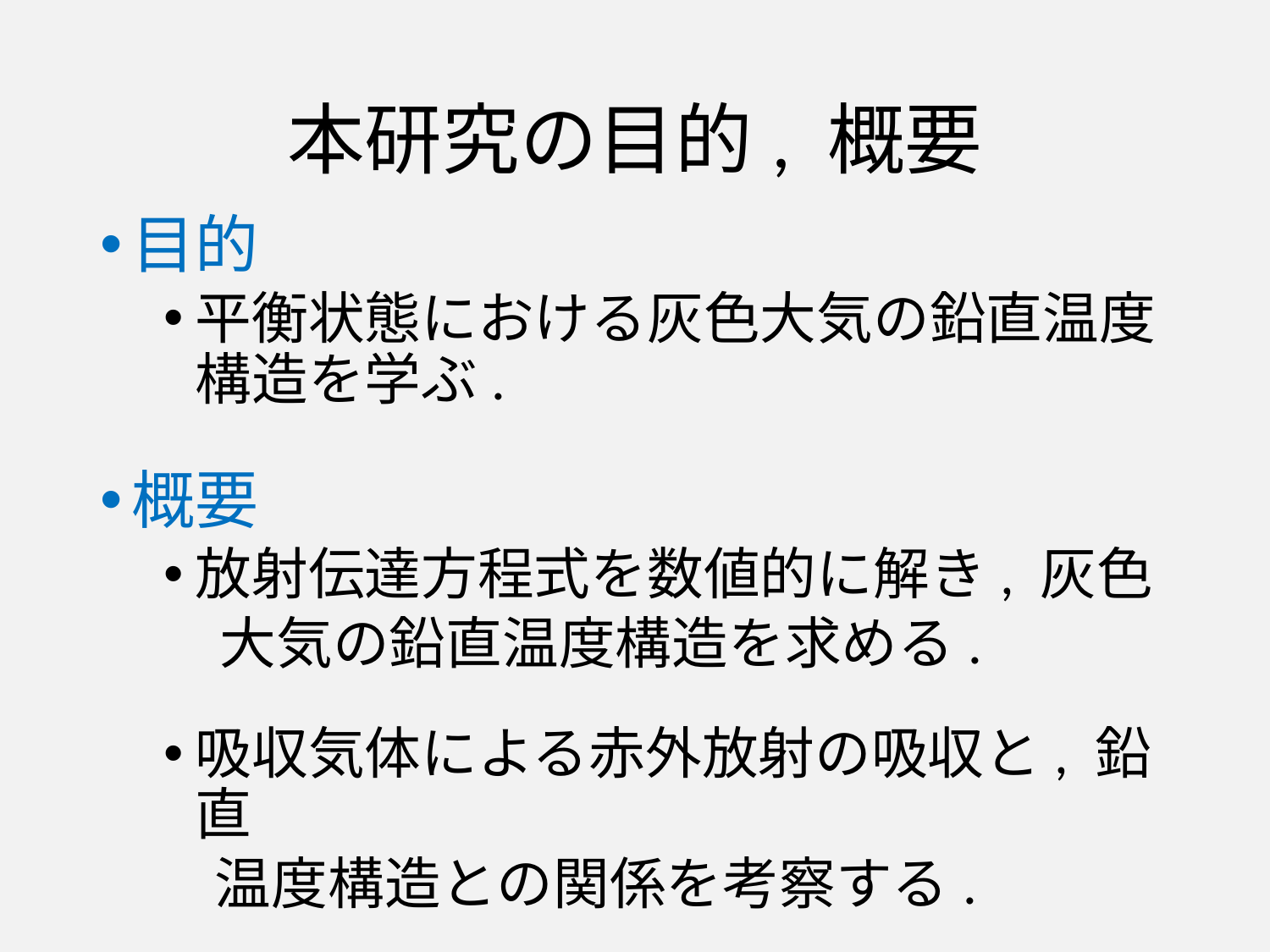

# 本研究の目的, 概要
目的
平衡状態における灰色大気の鉛直温度構造を学ぶ.

概要
放射伝達方程式を数値的に解き, 灰色
　大気の鉛直温度構造を求める.

吸収気体による赤外放射の吸収と, 鉛直
   温度構造との関係を考察する.